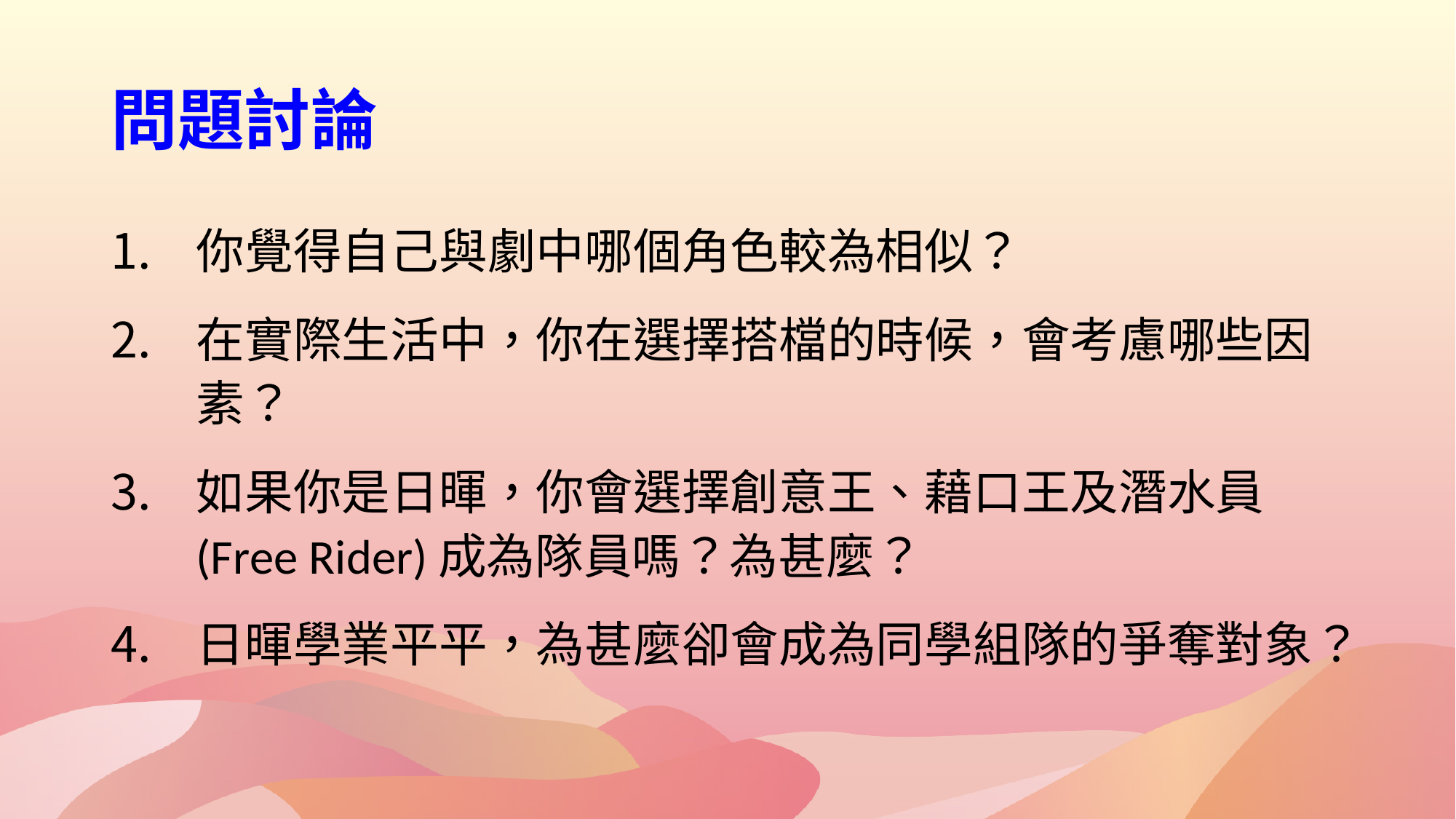

# 問題討論
你覺得自己與劇中哪個角色較為相似？
在實際生活中，你在選擇搭檔的時候，會考慮哪些因素？
如果你是日暉，你會選擇創意王、藉口王及潛水員(Free Rider)成為隊員嗎？為甚麼？
日暉學業平平，為甚麼卻會成為同學組隊的爭奪對象？